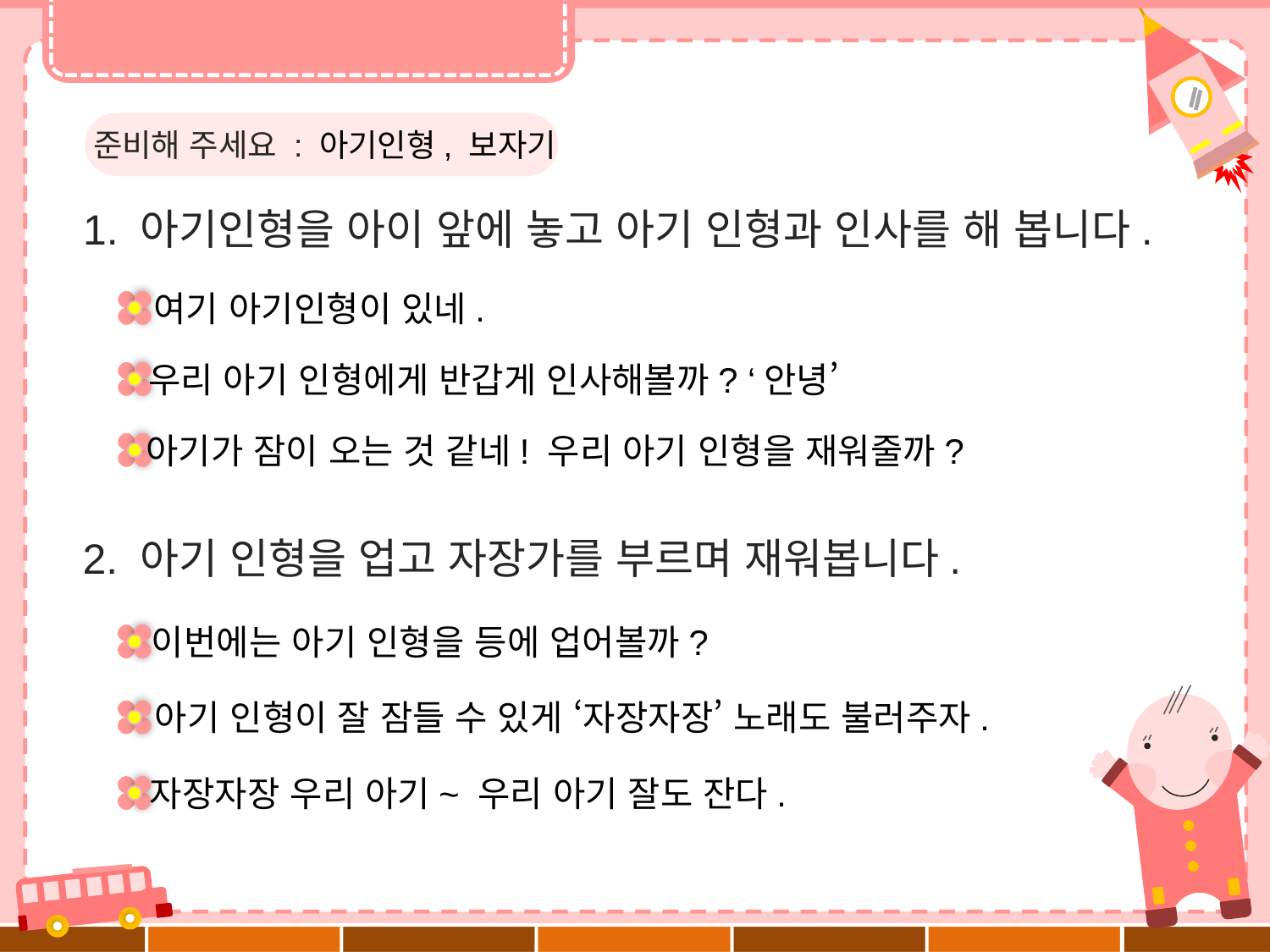

준비해 주세요 : 아기인형, 보자기
1. 아기인형을 아이 앞에 놓고 아기 인형과 인사를 해 봅니다.
여기 아기인형이 있네.

우리 아기 인형에게 반갑게 인사해볼까? ‘안녕’

아기가 잠이 오는 것 같네! 우리 아기 인형을 재워줄까?

2. 아기 인형을 업고 자장가를 부르며 재워봅니다.
이번에는 아기 인형을 등에 업어볼까?

아기 인형이 잘 잠들 수 있게 ‘자장자장’ 노래도 불러주자.

자장자장 우리 아기~ 우리 아기 잘도 잔다.